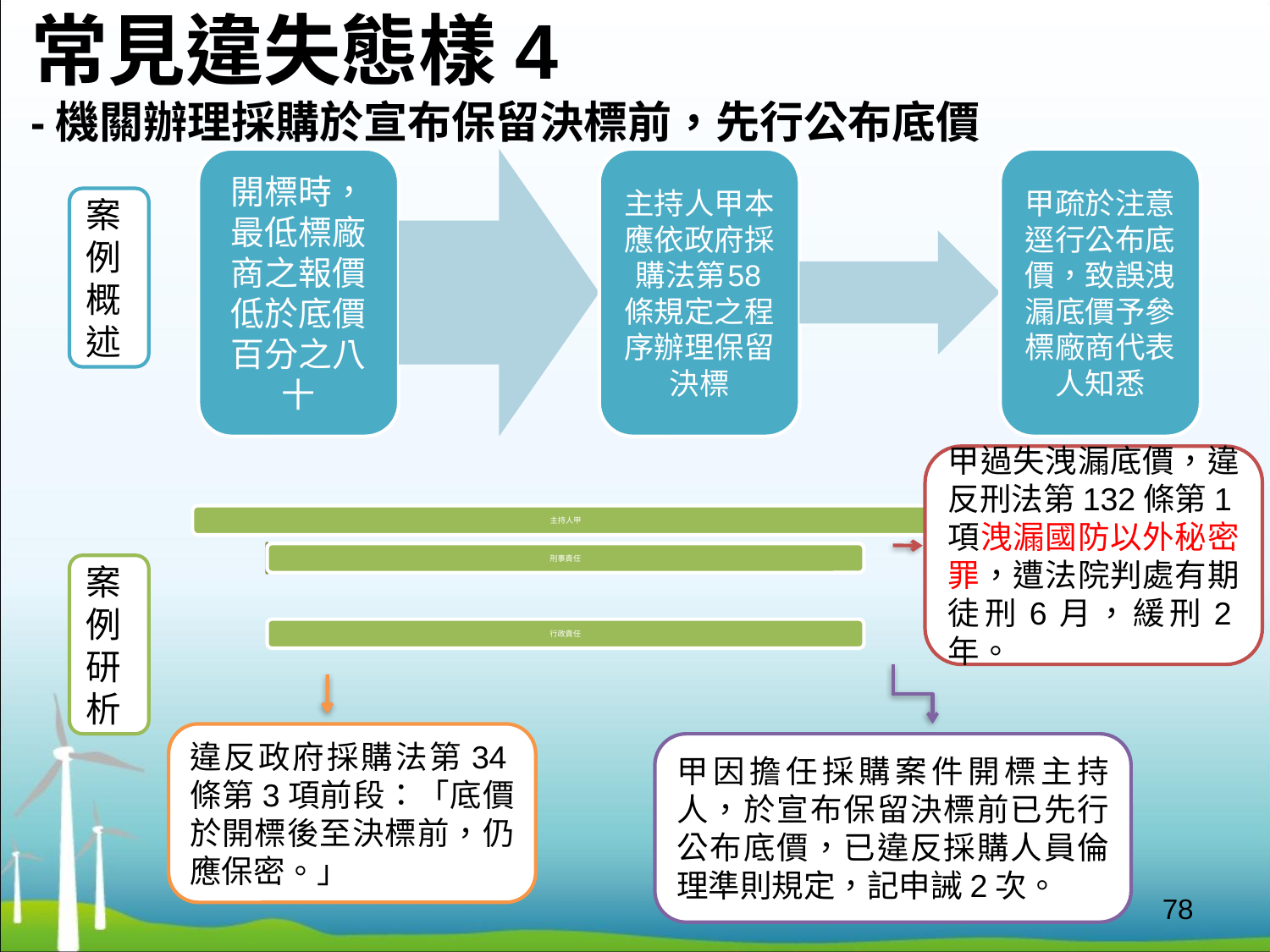

常見違失態樣4
-機關辦理採購於宣布保留決標前，先行公布底價

開標時，最低標廠商之報價低於底價百分之八十
主持人甲本應依政府採購法第58條規定之程序辦理保留決標
甲疏於注意逕行公布底價，致誤洩漏底價予參標廠商代表人知悉
案例概述
甲過失洩漏底價，違反刑法第132條第1項洩漏國防以外秘密罪，遭法院判處有期徒刑6月，緩刑2年。
主持人甲
刑事責任
行政責任
案例研析
違反政府採購法第34條第3項前段：「底價於開標後至決標前，仍應保密。」
甲因擔任採購案件開標主持人，於宣布保留決標前已先行公布底價，已違反採購人員倫理準則規定，記申誡2次。
78